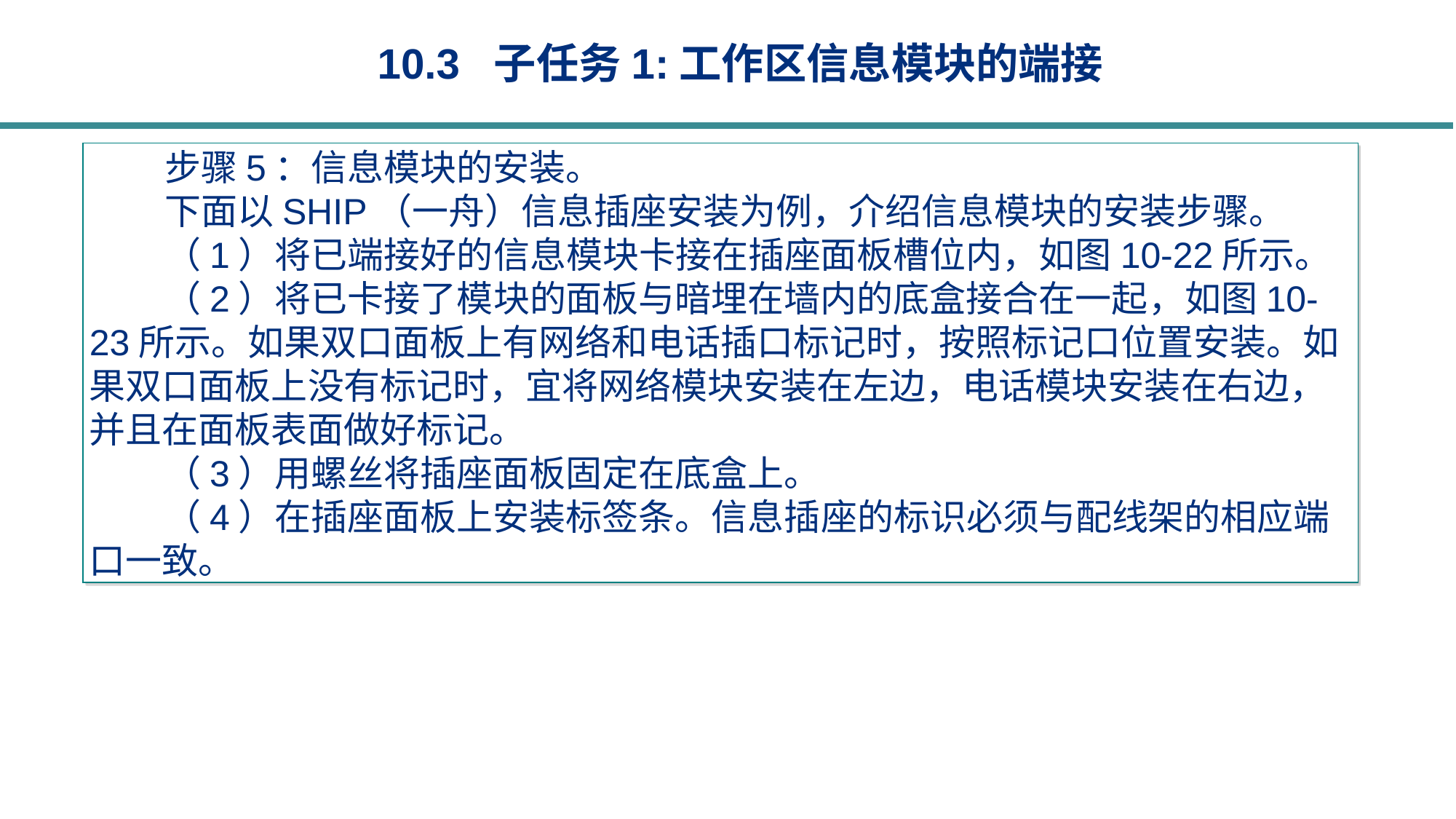

10.3  子任务1:工作区信息模块的端接
步骤5：信息模块的安装。
下面以SHIP（一舟）信息插座安装为例，介绍信息模块的安装步骤。
（1）将已端接好的信息模块卡接在插座面板槽位内，如图10-22所示。
（2）将已卡接了模块的面板与暗埋在墙内的底盒接合在一起，如图10-23所示。如果双口面板上有网络和电话插口标记时，按照标记口位置安装。如果双口面板上没有标记时，宜将网络模块安装在左边，电话模块安装在右边，并且在面板表面做好标记。
（3）用螺丝将插座面板固定在底盒上。
（4）在插座面板上安装标签条。信息插座的标识必须与配线架的相应端口一致。